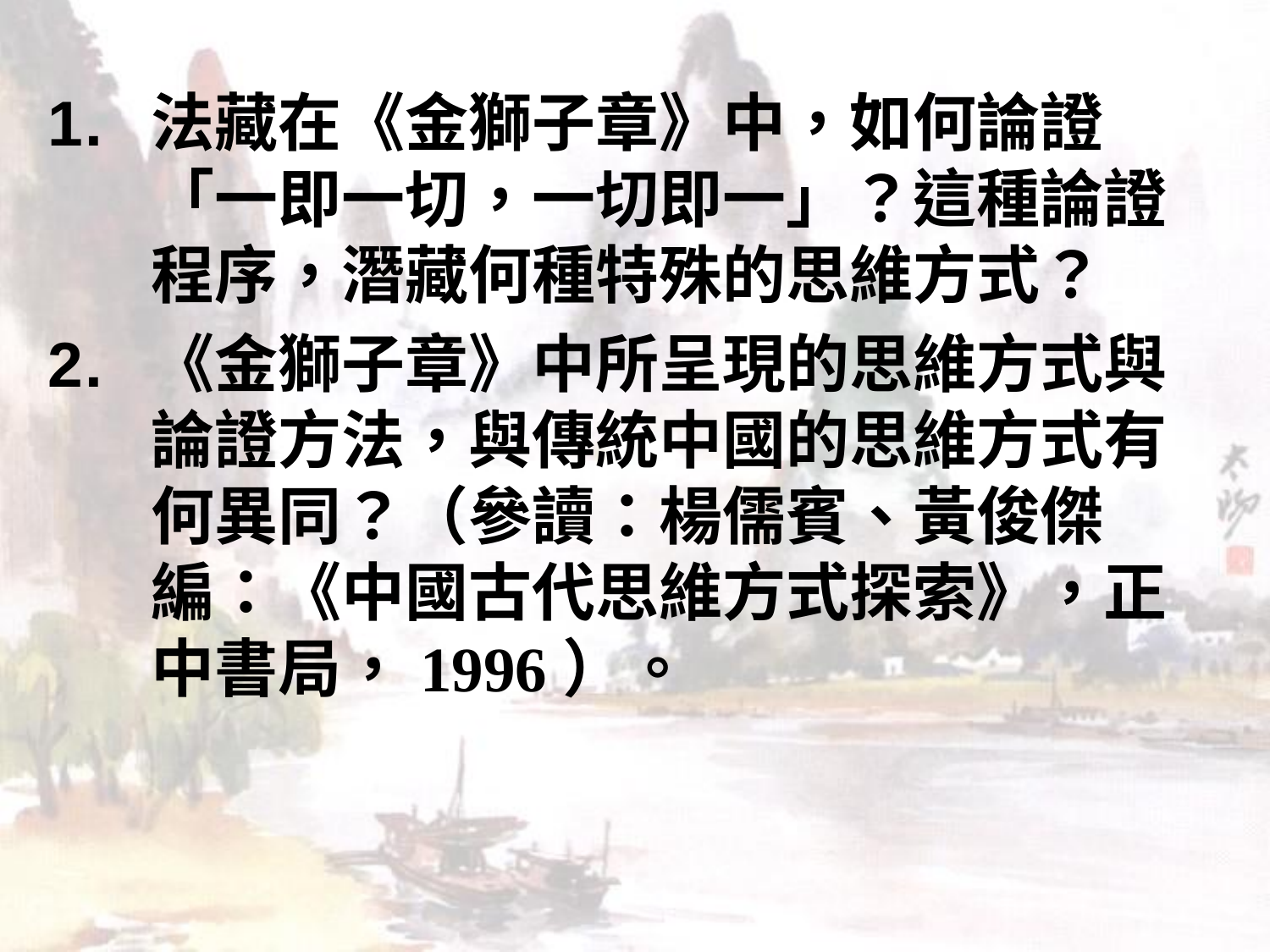

法藏在《金獅子章》中，如何論證
「一即一切，一切即一」？這種論證程序，潛藏何種特殊的思維方式？
《金獅子章》中所呈現的思維方式與論證方法，與傳統中國的思維方式有何異同？（參讀：楊儒賓、黃俊傑編：《中國古代思維方式探索》，正中書局，1996）。